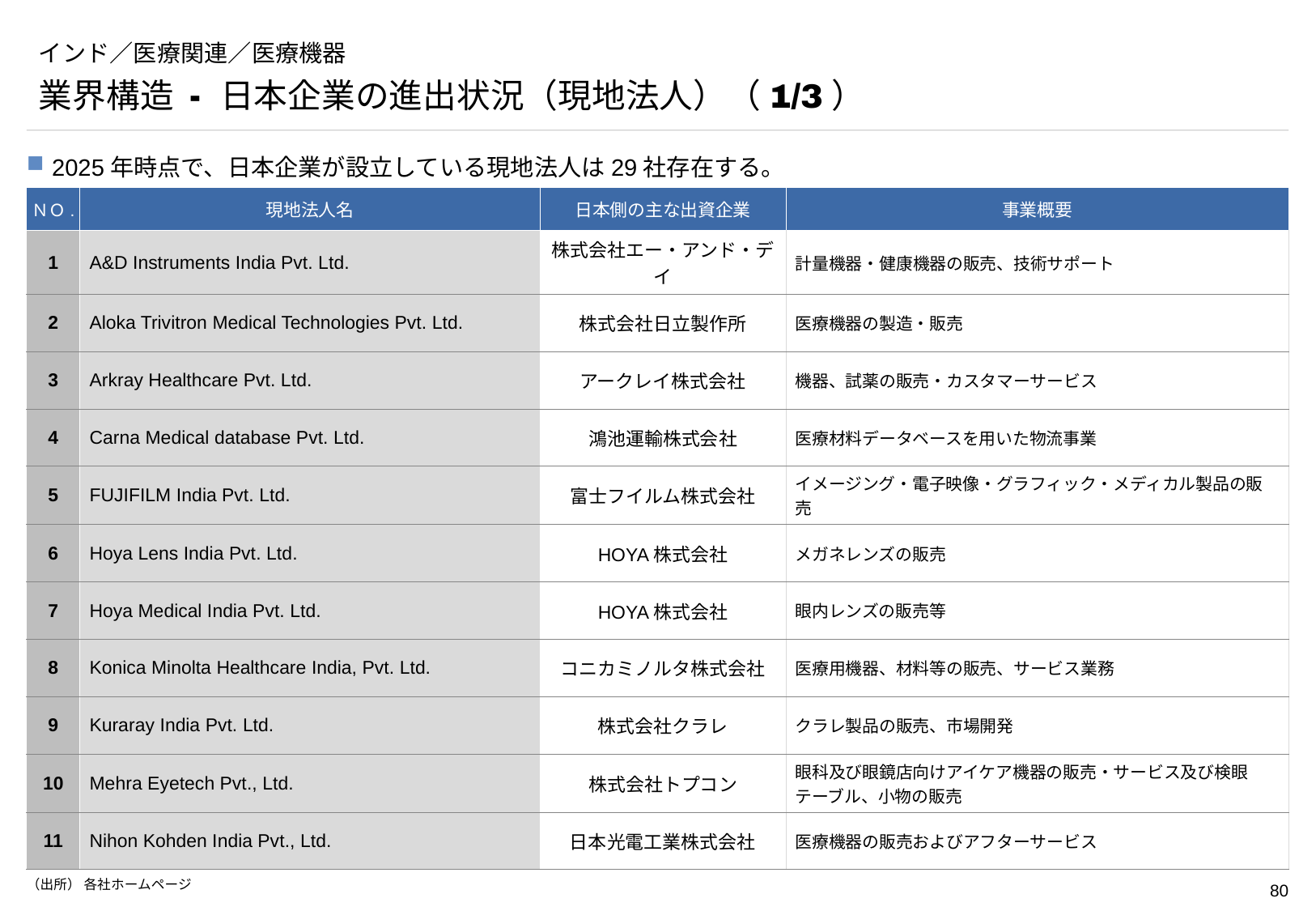

# インド／医療関連／医療機器
業界構造 - 日本企業の進出状況（現地法人）（1/3）
2025年時点で、日本企業が設立している現地法人は29社存在する。
| ＮＯ. | 現地法人名 | 日本側の主な出資企業 | 事業概要 |
| --- | --- | --- | --- |
| 1 | A&D Instruments India Pvt. Ltd. | 株式会社エー・アンド・デイ | 計量機器・健康機器の販売、技術サポート |
| 2 | Aloka Trivitron Medical Technologies Pvt. Ltd. | 株式会社日立製作所 | 医療機器の製造・販売 |
| 3 | Arkray Healthcare Pvt. Ltd. | アークレイ株式会社 | 機器、試薬の販売・カスタマーサービス |
| 4 | Carna Medical database Pvt. Ltd. | 鴻池運輸株式会社 | 医療材料データベースを用いた物流事業 |
| 5 | FUJIFILM India Pvt. Ltd. | 富士フイルム株式会社 | イメージング・電子映像・グラフィック・メディカル製品の販売 |
| 6 | Hoya Lens India Pvt. Ltd. | HOYA株式会社 | メガネレンズの販売 |
| 7 | Hoya Medical India Pvt. Ltd. | HOYA株式会社 | 眼内レンズの販売等 |
| 8 | Konica Minolta Healthcare India, Pvt. Ltd. | コニカミノルタ株式会社 | 医療用機器、材料等の販売、サービス業務 |
| 9 | Kuraray India Pvt. Ltd. | 株式会社クラレ | クラレ製品の販売、市場開発 |
| 10 | Mehra Eyetech Pvt., Ltd. | 株式会社トプコン | 眼科及び眼鏡店向けアイケア機器の販売・サービス及び検眼テーブル、小物の販売 |
| 11 | Nihon Kohden India Pvt., Ltd. | 日本光電工業株式会社 | 医療機器の販売およびアフターサービス |
（出所） 各社ホームページ